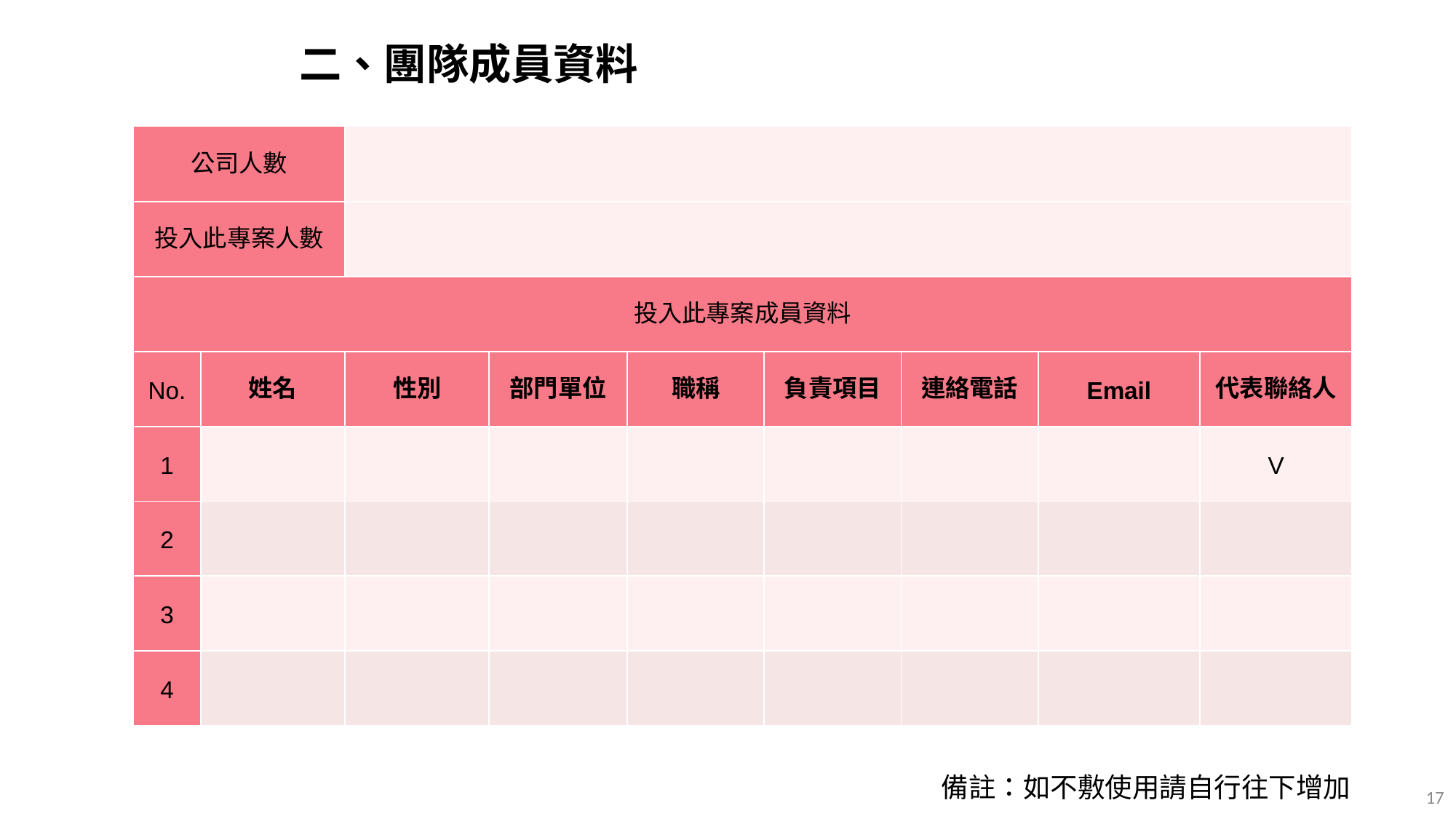

二、團隊成員資料
| 公司人數 |  |  |  |  |  |  |  |  |
| --- | --- | --- | --- | --- | --- | --- | --- | --- |
| 投入此專案人數 |  |  |  |  |  |  |  |  |
| 投入此專案成員資料 |  |  |  |  |  |  |  |  |
| No. | 姓名 | 性別 | 部門單位 | 職稱 | 負責項目 | 連絡電話 | Email | 代表聯絡人 |
| 1 |  |  |  |  |  |  |  | V |
| 2 |  |  |  |  |  |  |  |  |
| 3 |  |  |  |  |  |  |  |  |
| 4 |  |  |  |  |  |  |  |  |
備註：如不敷使用請自行往下增加
17